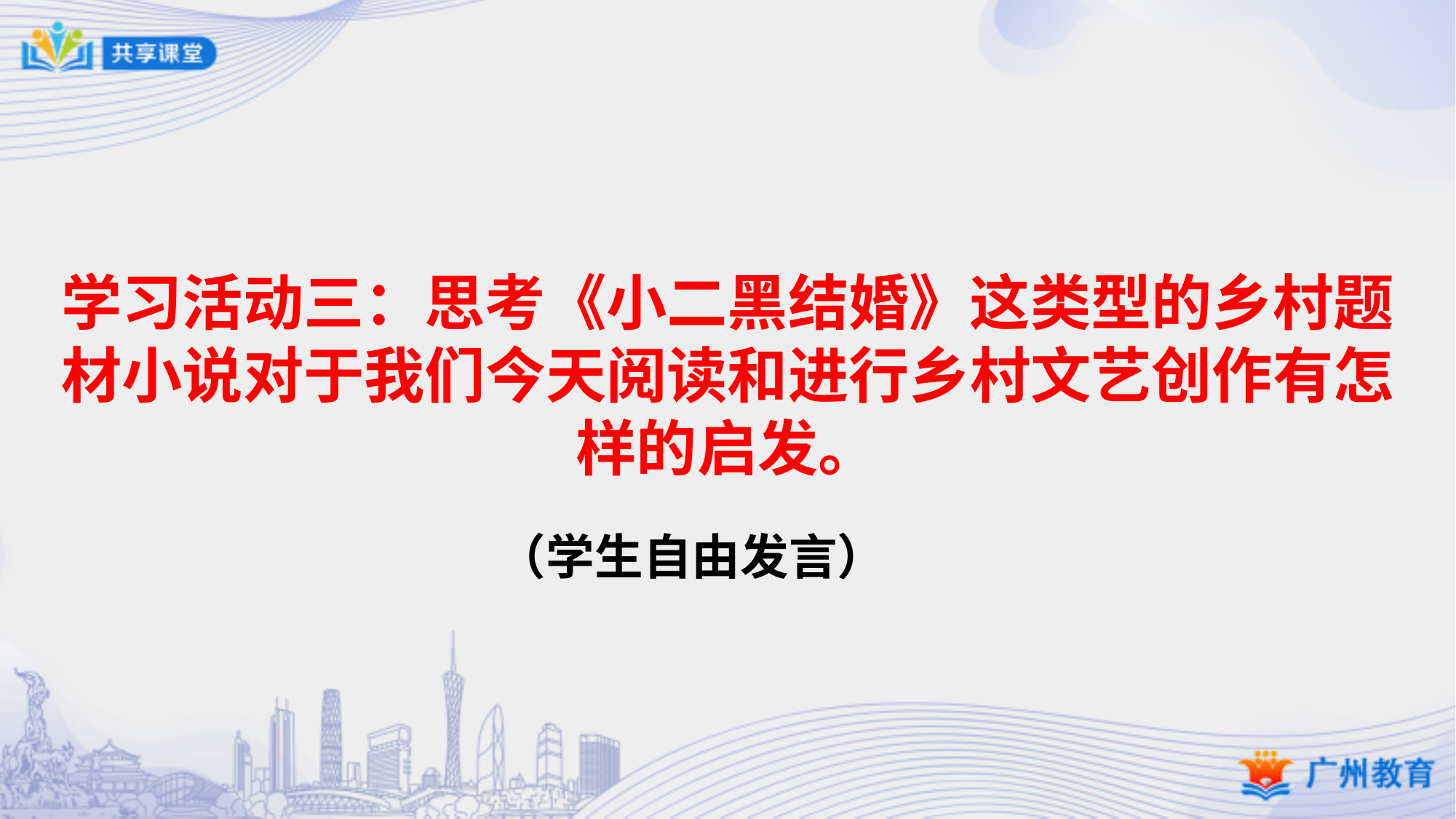

# 学习活动三：思考《小二黑结婚》这类型的乡村题材小说对于我们今天阅读和进行乡村文艺创作有怎样的启发。
（学生自由发言）